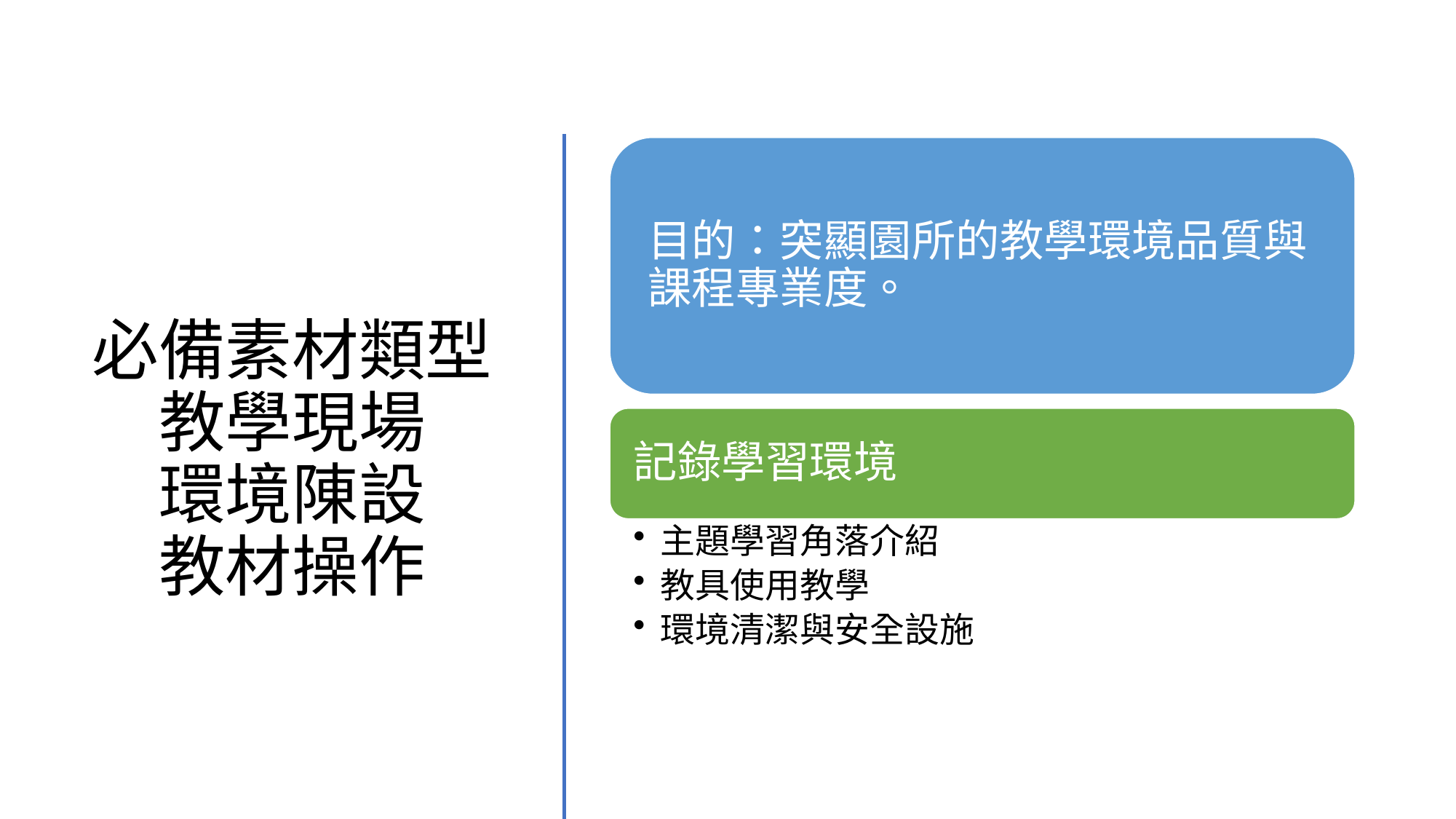

# 必備素材類型 教學現場 環境陳設 教材操作
目的：突顯園所的教學環境品質與課程專業度。
記錄學習環境
主題學習角落介紹
教具使用教學
環境清潔與安全設施